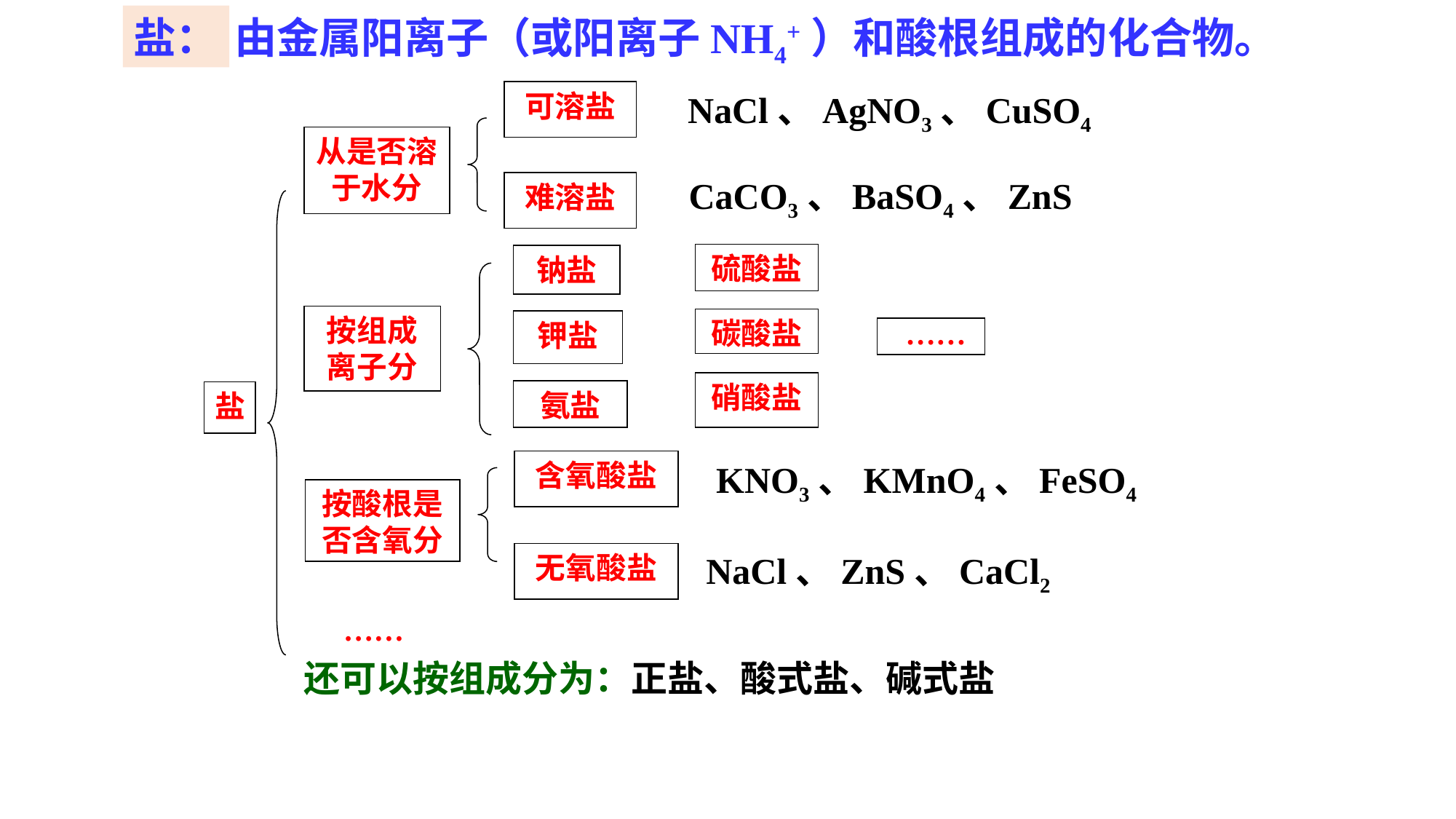

盐：
由金属阳离子（或阳离子NH4+）和酸根组成的化合物。
NaCl、AgNO3、CuSO4
可溶盐

从是否溶于水分

CaCO3、BaSO4、ZnS
难溶盐
硫酸盐
钠盐

钾盐
氨盐
碳酸盐
硝酸盐
按组成离子分
……

盐
含氧酸盐

KNO3、KMnO4、FeSO4
按酸根是否含氧分
NaCl、ZnS、CaCl2
无氧酸盐
……
还可以按组成分为：正盐、酸式盐、碱式盐